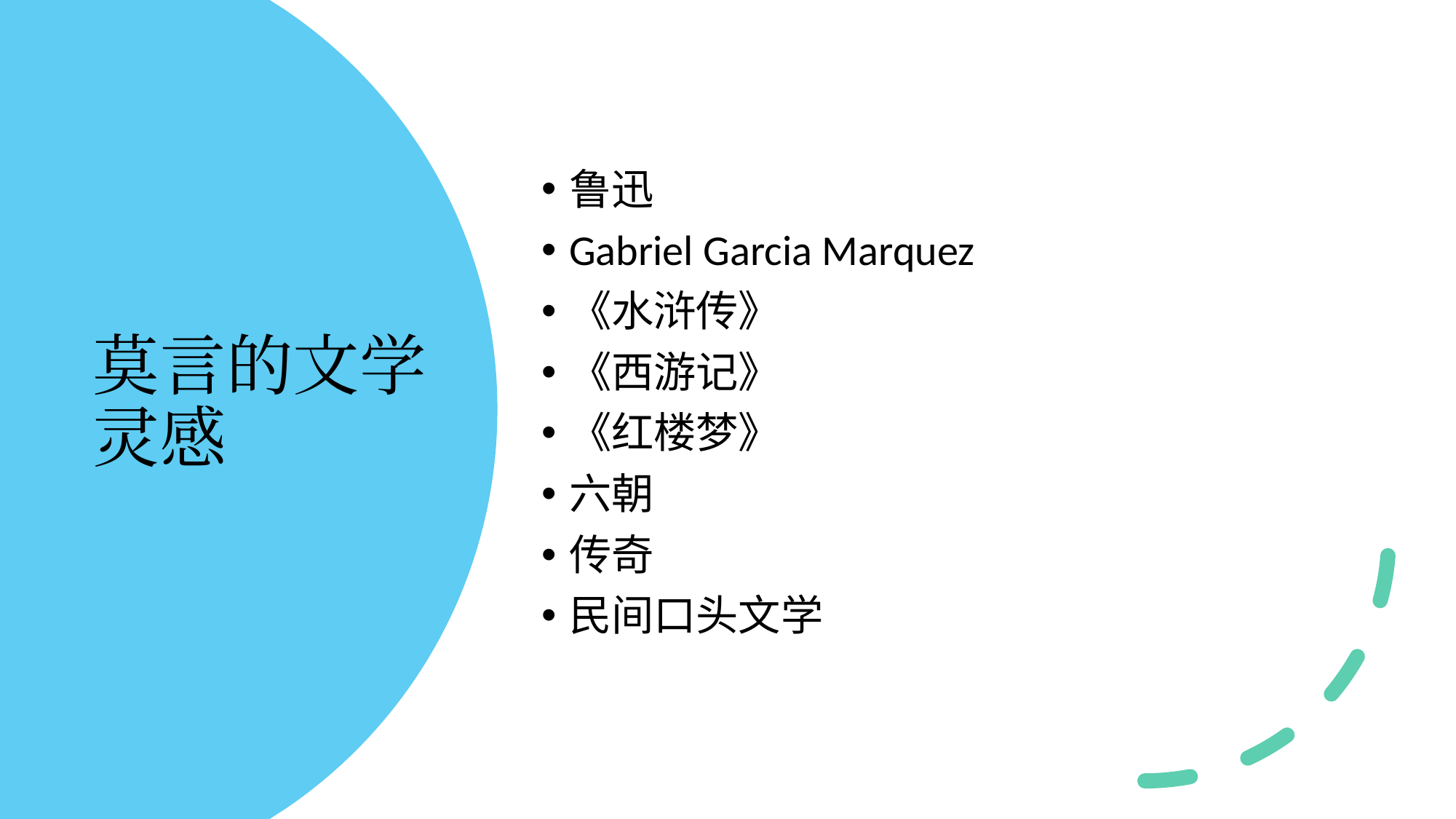

鲁迅
Gabriel Garcia Marquez
《水浒传》
《西游记》
《红楼梦》
六朝
传奇
民间口头文学
# 莫言的文学灵感